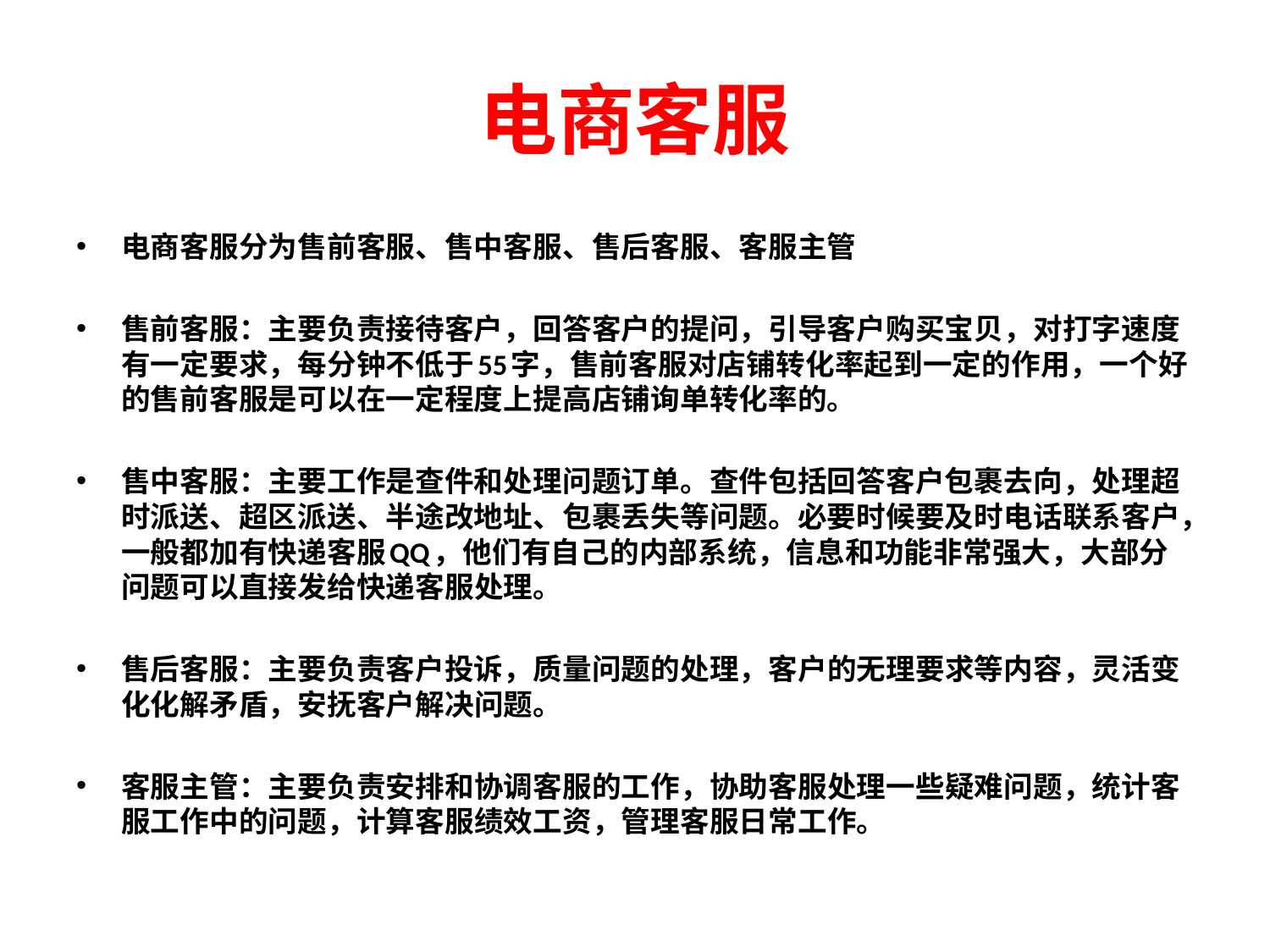

# 电商客服
电商客服分为售前客服、售中客服、售后客服、客服主管

售前客服：主要负责接待客户，回答客户的提问，引导客户购买宝贝，对打字速度有一定要求，每分钟不低于55字，售前客服对店铺转化率起到一定的作用，一个好的售前客服是可以在一定程度上提高店铺询单转化率的。

售中客服：主要工作是查件和处理问题订单。查件包括回答客户包裹去向，处理超时派送、超区派送、半途改地址、包裹丢失等问题。必要时候要及时电话联系客户，一般都加有快递客服QQ，他们有自己的内部系统，信息和功能非常强大，大部分问题可以直接发给快递客服处理。

售后客服：主要负责客户投诉，质量问题的处理，客户的无理要求等内容，灵活变化化解矛盾，安抚客户解决问题。

客服主管：主要负责安排和协调客服的工作，协助客服处理一些疑难问题，统计客服工作中的问题，计算客服绩效工资，管理客服日常工作。